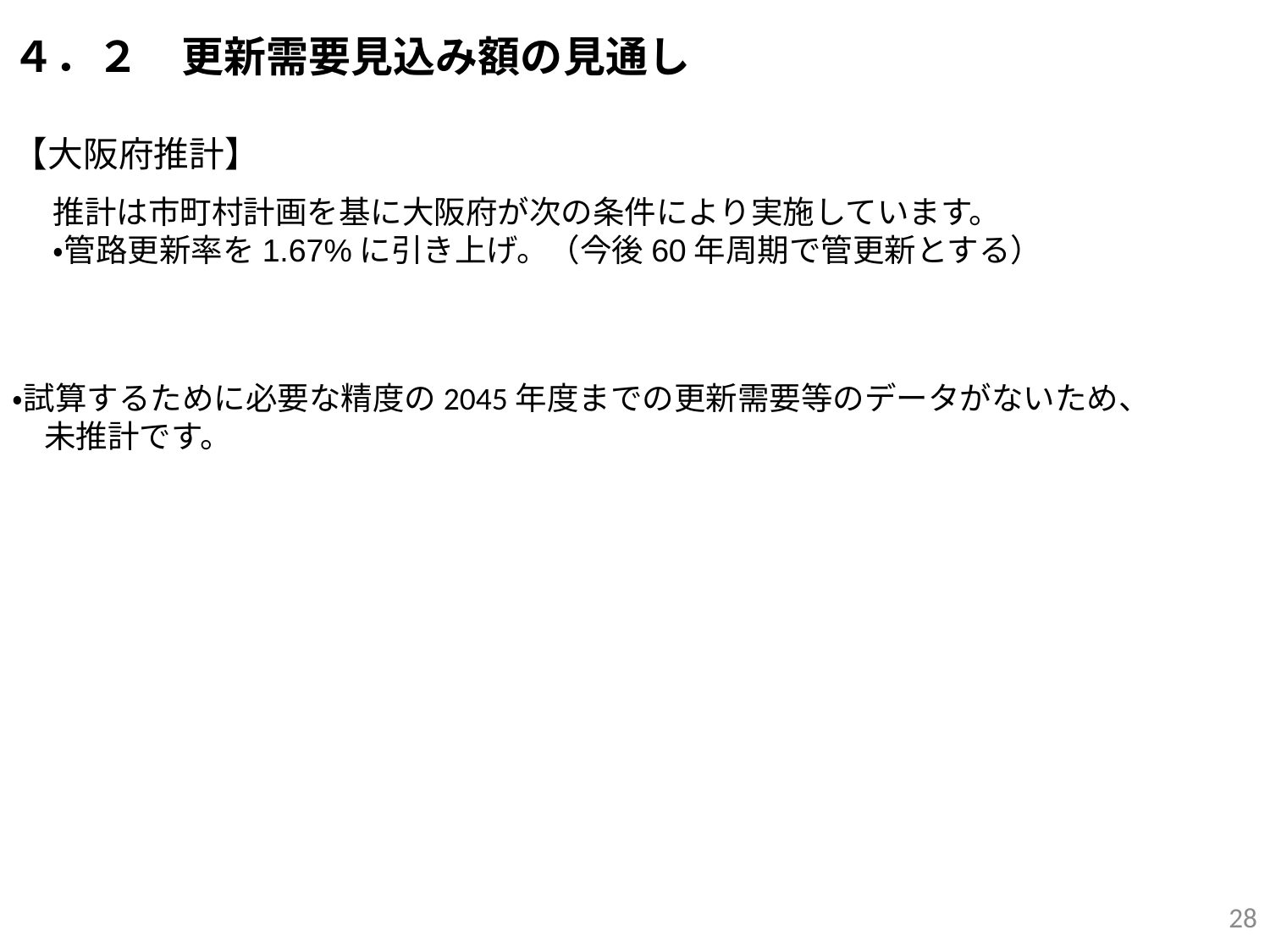

４．２　更新需要見込み額の見通し

【大阪府推計】
推計は市町村計画を基に大阪府が次の条件により実施しています。
・管路更新率を1.67%に引き上げ。（今後60年周期で管更新とする）

・試算するために必要な精度の2045年度までの更新需要等のデータがないため、
　未推計です。
28